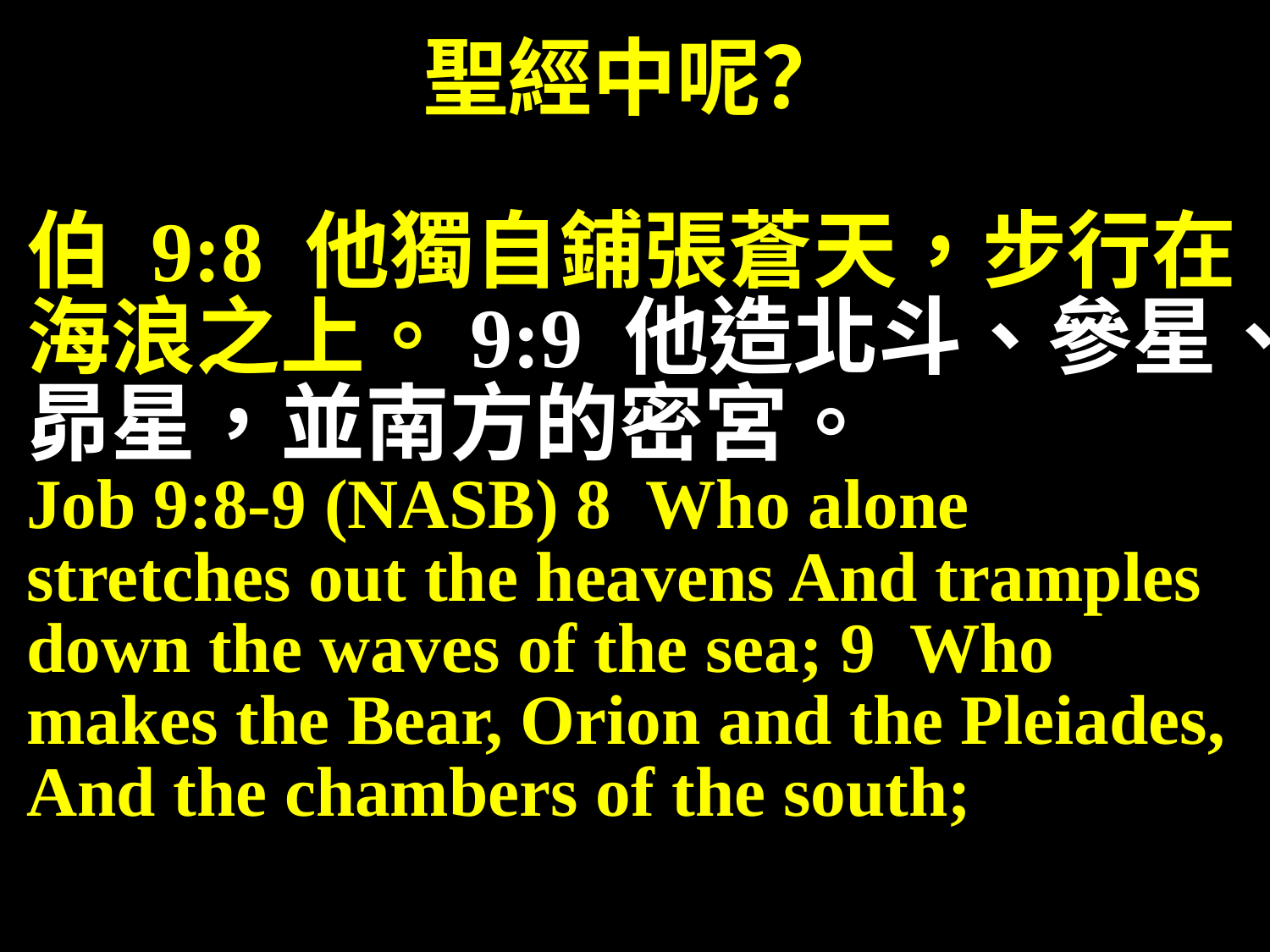

聖經中呢？

伯 9:8 他獨自鋪張蒼天，步行在海浪之上。9:9 他造北斗、參星、昴星，並南方的密宮。
Job 9:8-9 (NASB) 8  Who alone stretches out the heavens And tramples down the waves of the sea; 9  Who makes the Bear, Orion and the Pleiades, And the chambers of the south;